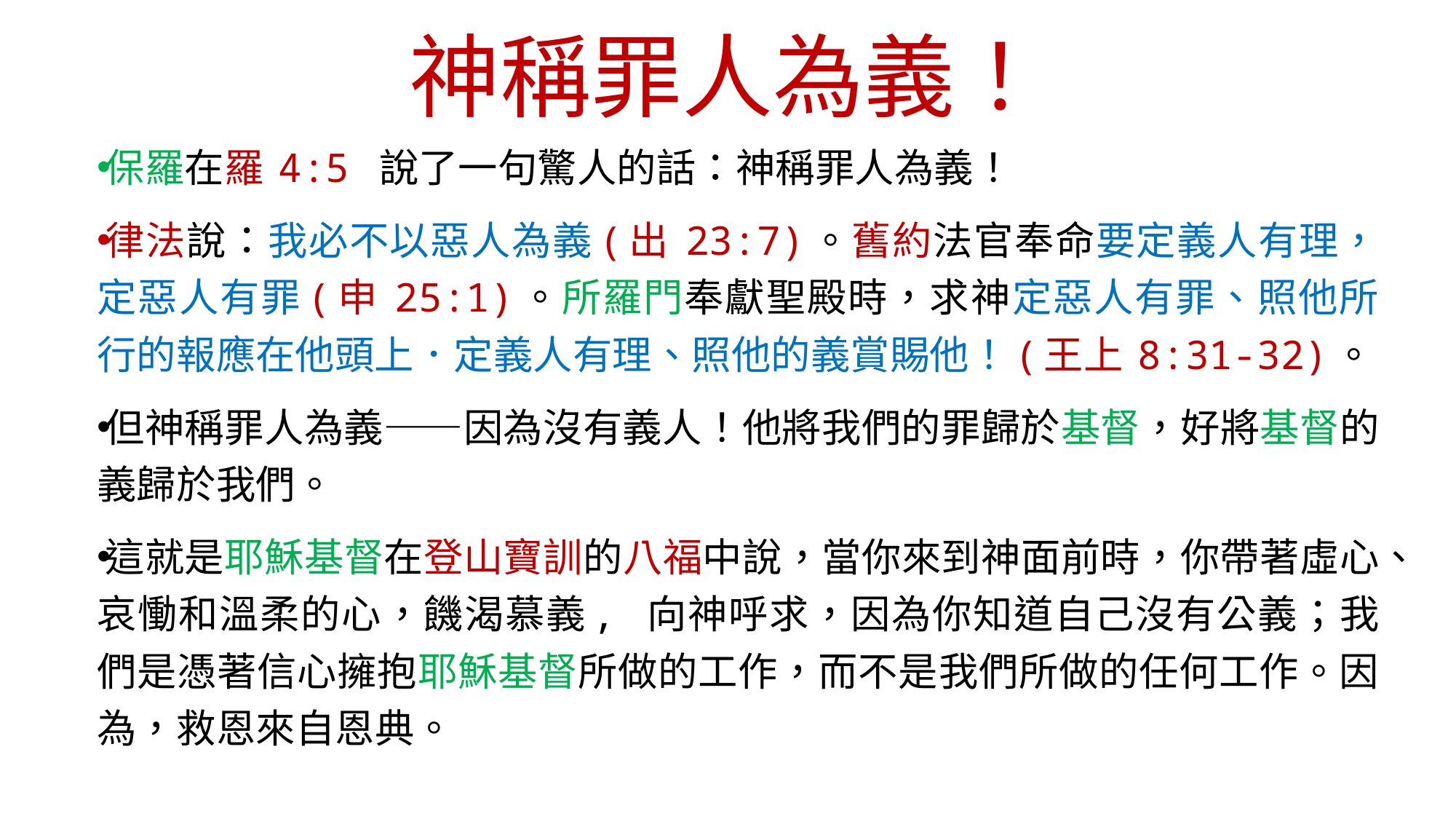

# 神稱罪人為義！
保羅在羅 4:5 說了一句驚人的話：神稱罪人為義！
律法說：我必不以惡人為義(出 23:7)。舊約法官奉命要定義人有理，定惡人有罪(申 25:1)。所羅門奉獻聖殿時，求神定惡人有罪、照他所行的報應在他頭上．定義人有理、照他的義賞賜他！(王上 8:31-32)。
但神稱罪人為義——因為沒有義人！他將我們的罪歸於基督，好將基督的義歸於我們。
這就是耶穌基督在登山寶訓的八福中說，當你來到神面前時，你帶著虛心、哀慟和溫柔的心，饑渴慕義, 向神呼求，因為你知道自己沒有公義；我們是憑著信心擁抱耶穌基督所做的工作，而不是我們所做的任何工作。因為，救恩來自恩典。